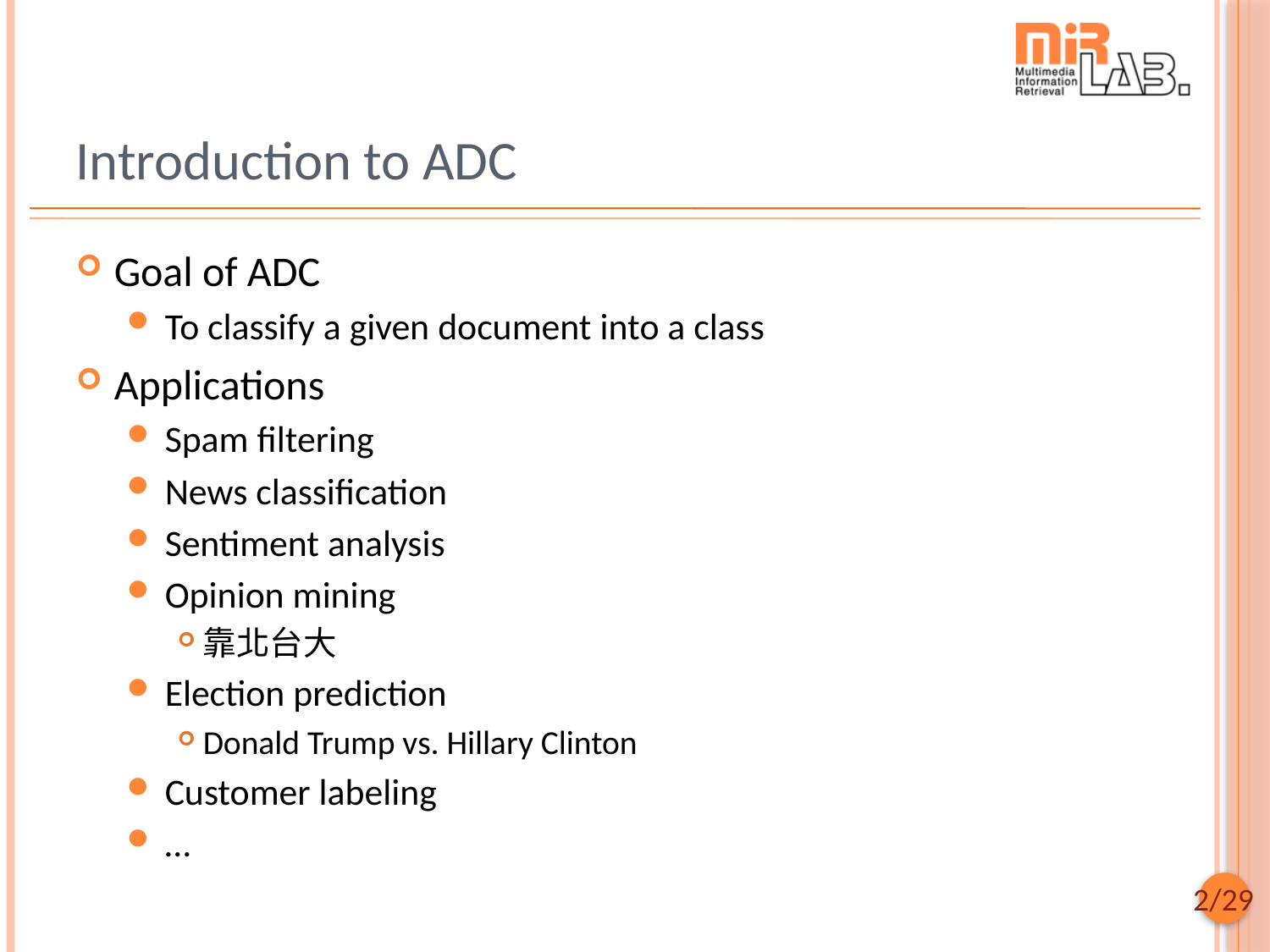

# Introduction to ADC
Goal of ADC
To classify a given document into a class
Applications
Spam filtering
News classification
Sentiment analysis
Opinion mining
靠北台大
Election prediction
Donald Trump vs. Hillary Clinton
Customer labeling
…